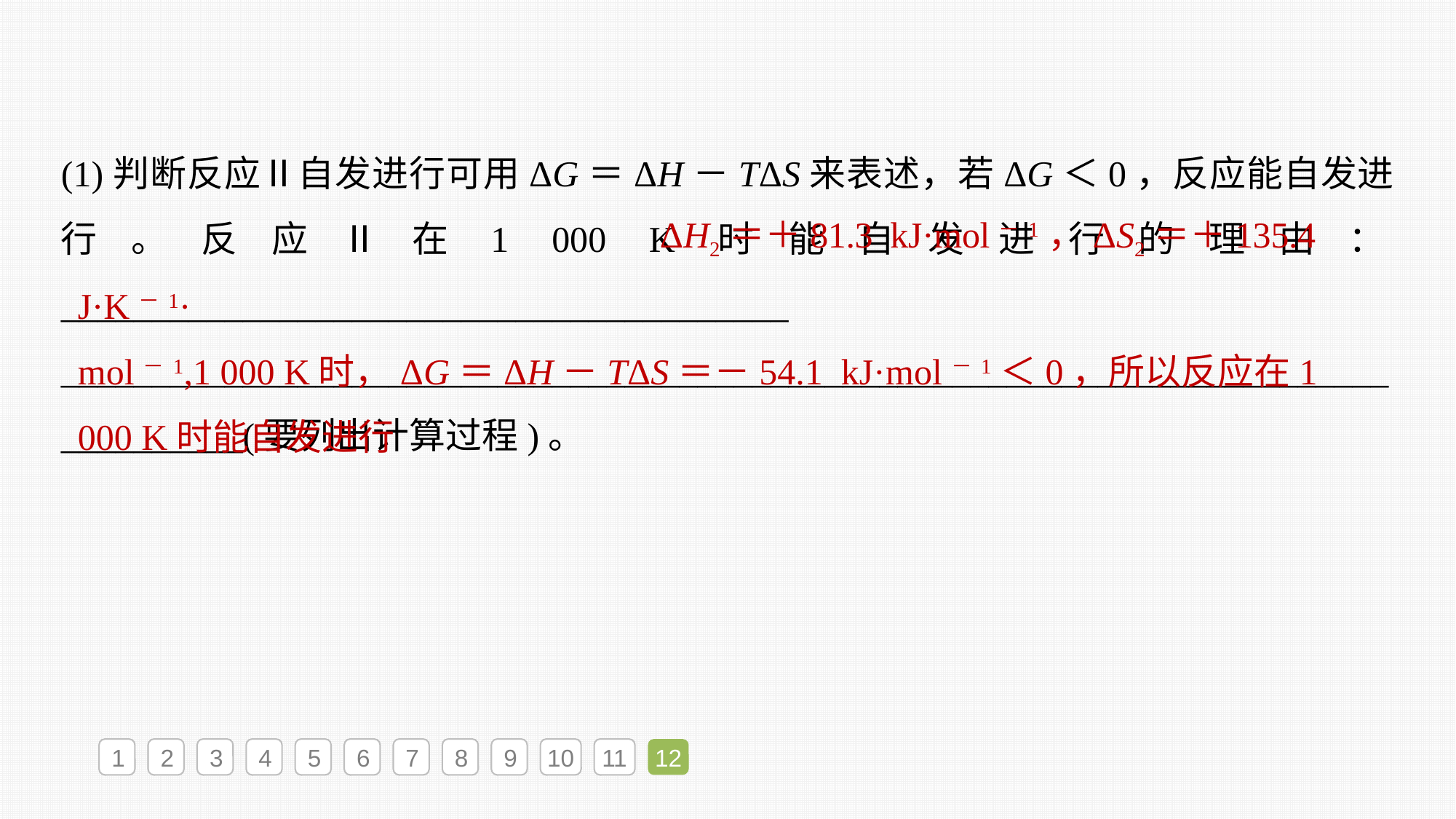

(1)判断反应Ⅱ自发进行可用ΔG＝ΔH－TΔS来表述，若ΔG＜0，反应能自发进行。反应Ⅱ在1 000 K时能自发进行的理由：________________________________________
___________________________________________________________________________________(要列出计算过程)。
                                                                ΔH2＝＋81.3  kJ·mol－1，ΔS2＝＋135.4  J·K－1·
mol－1,1 000 K时，ΔG＝ΔH－TΔS＝－54.1  kJ·mol－1＜0，所以反应在1 000 K时能自发进行
1
2
3
4
5
6
7
8
9
10
11
12